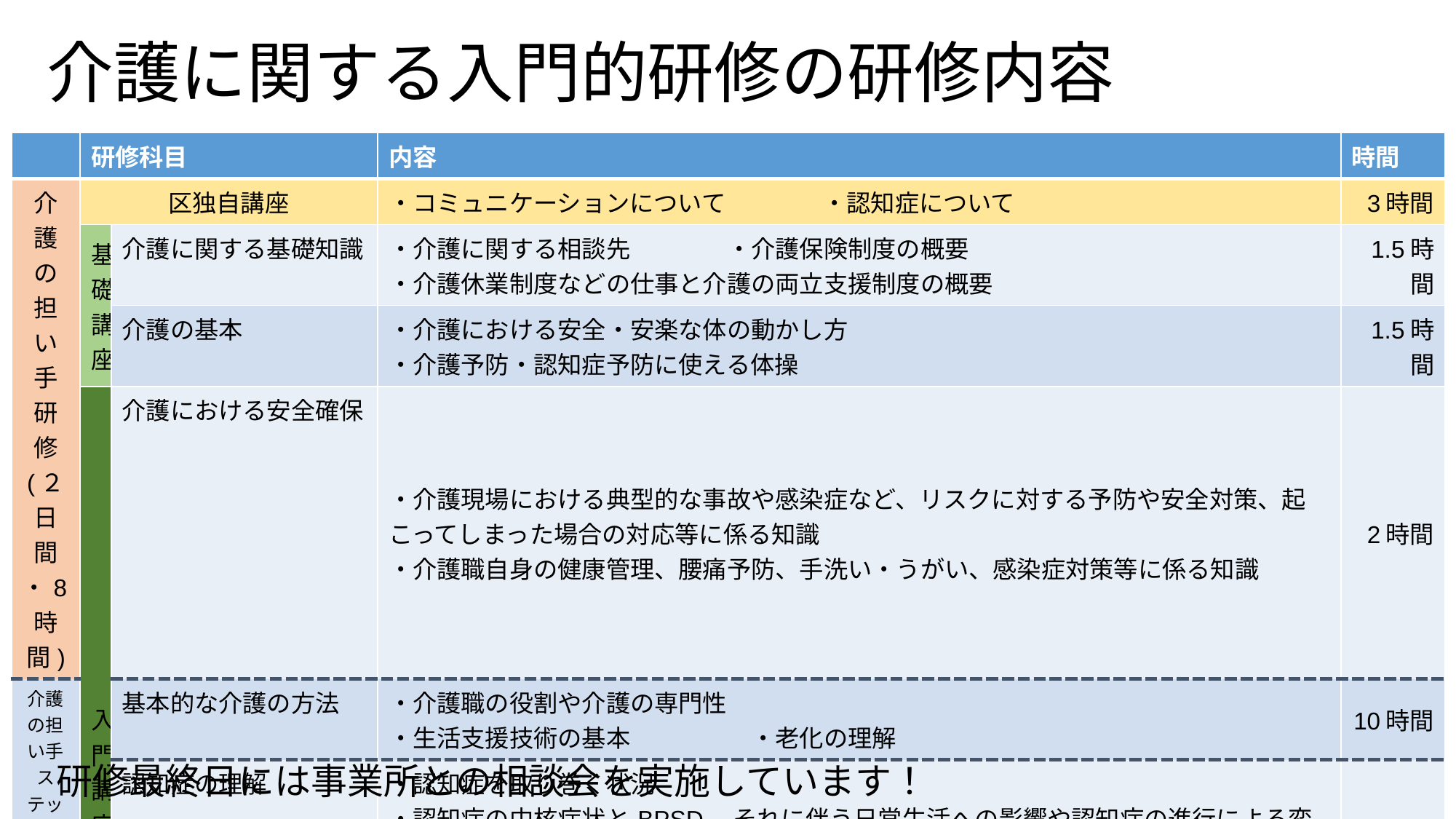

# 介護に関する入門的研修の研修内容
|  | 研修科目 |  | 内容 |  | 時間 |
| --- | --- | --- | --- | --- | --- |
| 介護の担い手研修 (２日間・8時間) | 区独自講座 |  | ・コミュニケーションについて　　　　・認知症について |  | 3時間 |
|  | 基礎講座 | 介護に関する基礎知識 | ・介護に関する相談先　　　　・介護保険制度の概要 ・介護休業制度などの仕事と介護の両立支援制度の概要 |  | 1.5時間 |
|  |  | 介護の基本 | ・介護における安全・安楽な体の動かし方 ・介護予防・認知症予防に使える体操 |  | 1.5時間 |
|  | 入門講座 | 介護における安全確保 | ・介護現場における典型的な事故や感染症など、リスクに対する予防や安全対策、起こってしまった場合の対応等に係る知識 ・介護職自身の健康管理、腰痛予防、手洗い・うがい、感染症対策等に係る知識 |  | 2時間 |
| 介護の担い手ステップアップ研修 (3日間・16時間) |  | 基本的な介護の方法 | ・介護職の役割や介護の専門性 ・生活支援技術の基本　　　　　・老化の理解 |  | 10時間 |
|  |  | 認知症の理解 | ・認知症を取り巻く状況 ・認知症の中核症状とBPSD、それに伴う日常生活への影響や認知症の進行による変化 ・認知症の種類とその原因疾患、症状、生活上の障害などの基本的な知識 ・認知症の人及びその家族に対する支援や関わり方 |  | 4時間 |
|  |  | 障害の理解 | ・障害の概念や障害者福祉の理念 ・障害特性に応じた生活上の障害や心理・行動の特徴などの基本的な知識 ・障害児者及びその家族に対する支援や関わり方 |  | 2時間 |
|  |  |  |  | 合計時間数 | 24時間 |
研修最終日には事業所との相談会を実施しています！